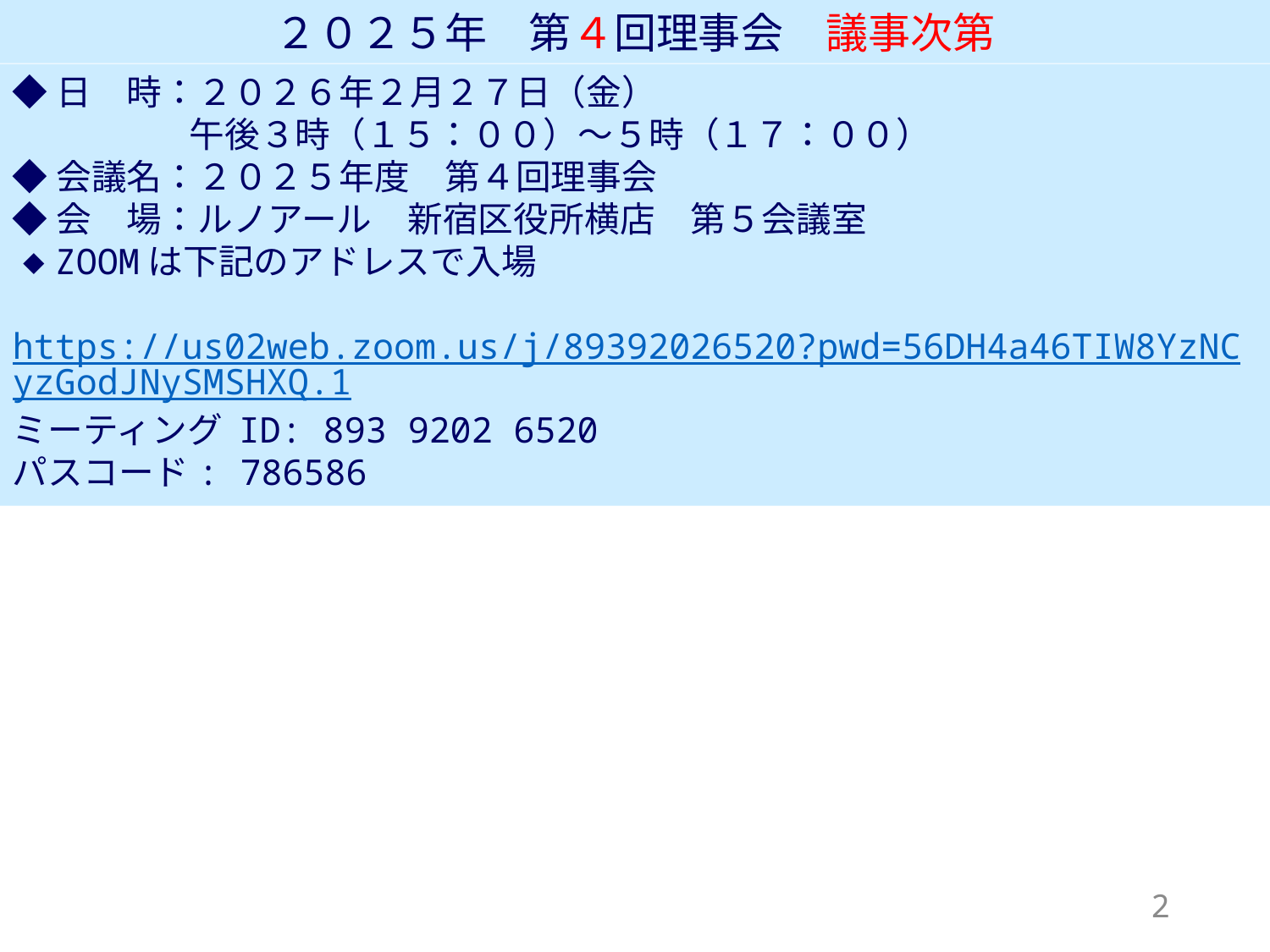

２０２５年　第４回理事会　議事次第
◆日　時：２０２６年２月２７日（金）
　　　　　午後３時（１５：００）～５時（１７：００）
◆会議名：２０２５年度　第４回理事会
◆会　場：ルノアール　新宿区役所横店　第５会議室
◆ZOOMは下記のアドレスで入場

https://us02web.zoom.us/j/89392026520?pwd=56DH4a46TIW8YzNCyzGodJNySMSHXQ.1
ミーティング ID: 893 9202 6520
パスコード: 786586

2